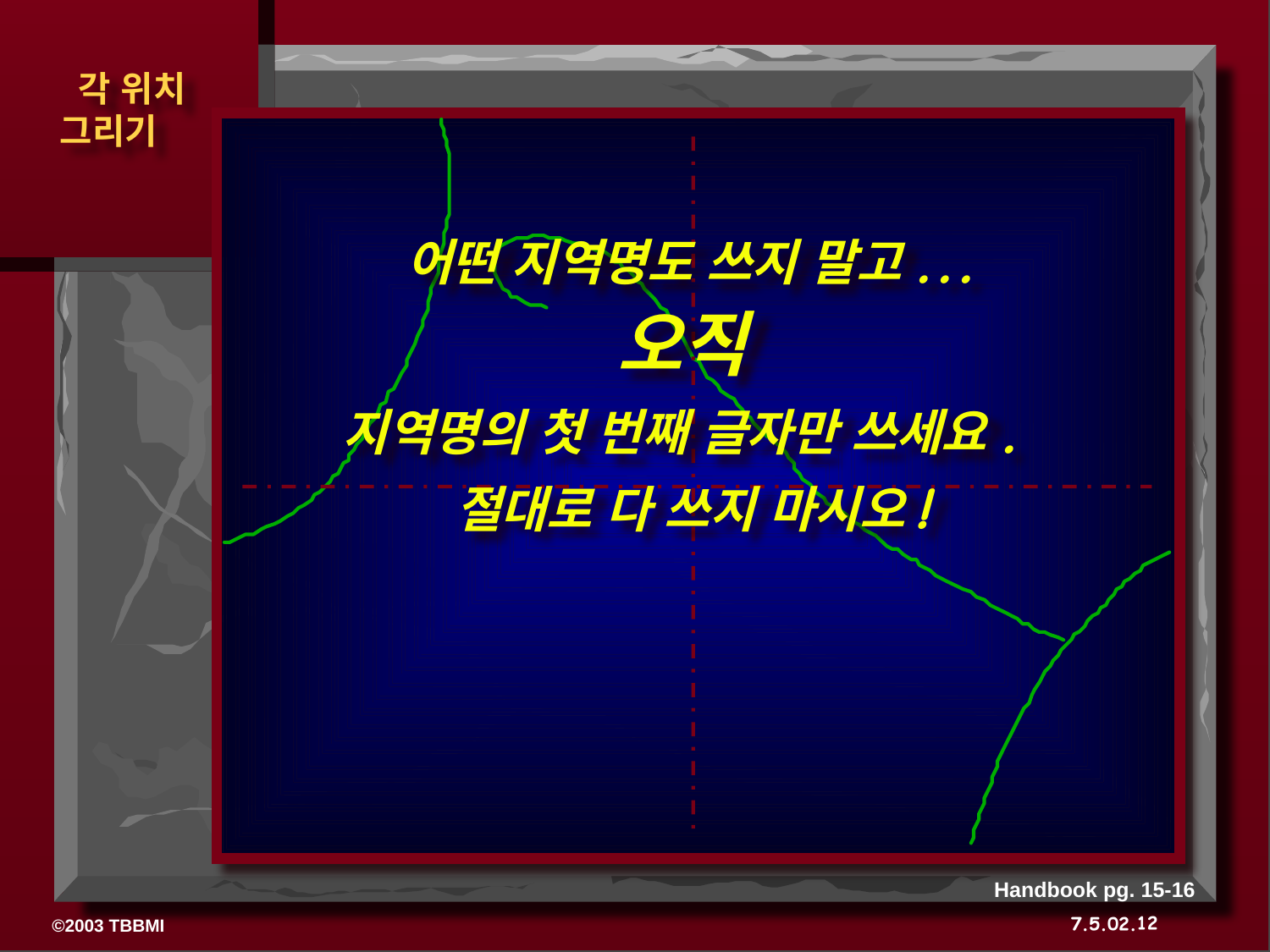

어떤 지역명도 쓰지 말고...

오직

지역명의 첫 번째 글자만 쓰세요.

절대로 다 쓰지 마시오!

Handbook pg. 15-16
12